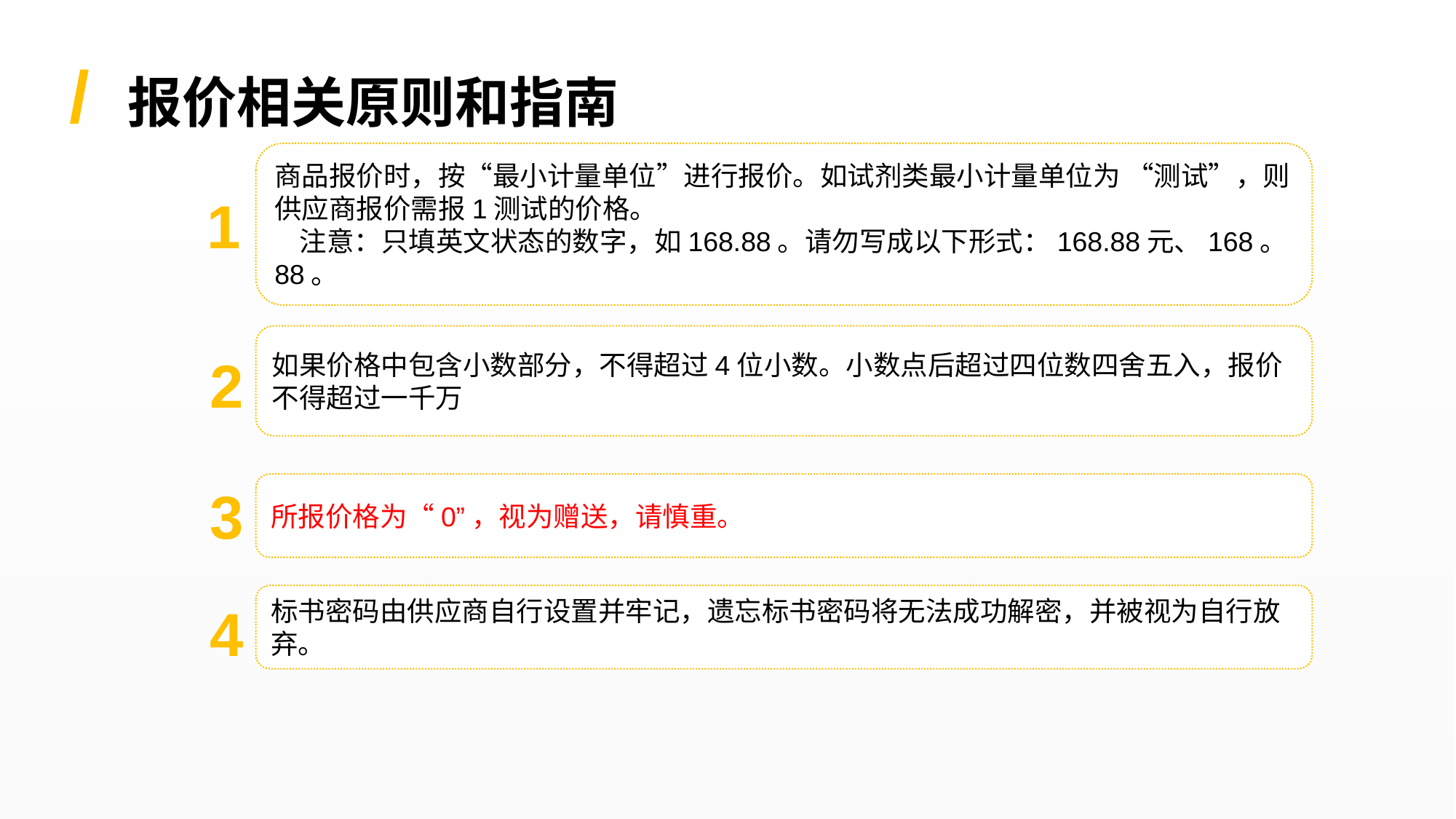

/ 报价相关原则和指南
商品报价时，按“最小计量单位”进行报价。如试剂类最小计量单位为 “测试”，则供应商报价需报1测试的价格。
   注意：只填英文状态的数字，如168.88。请勿写成以下形式：168.88元、168。88。
1
如果价格中包含小数部分，不得超过4位小数。小数点后超过四位数四舍五入，报价不得超过一千万
2
所报价格为“0”，视为赠送，请慎重。
3
标书密码由供应商自行设置并牢记，遗忘标书密码将无法成功解密，并被视为自行放弃。
4